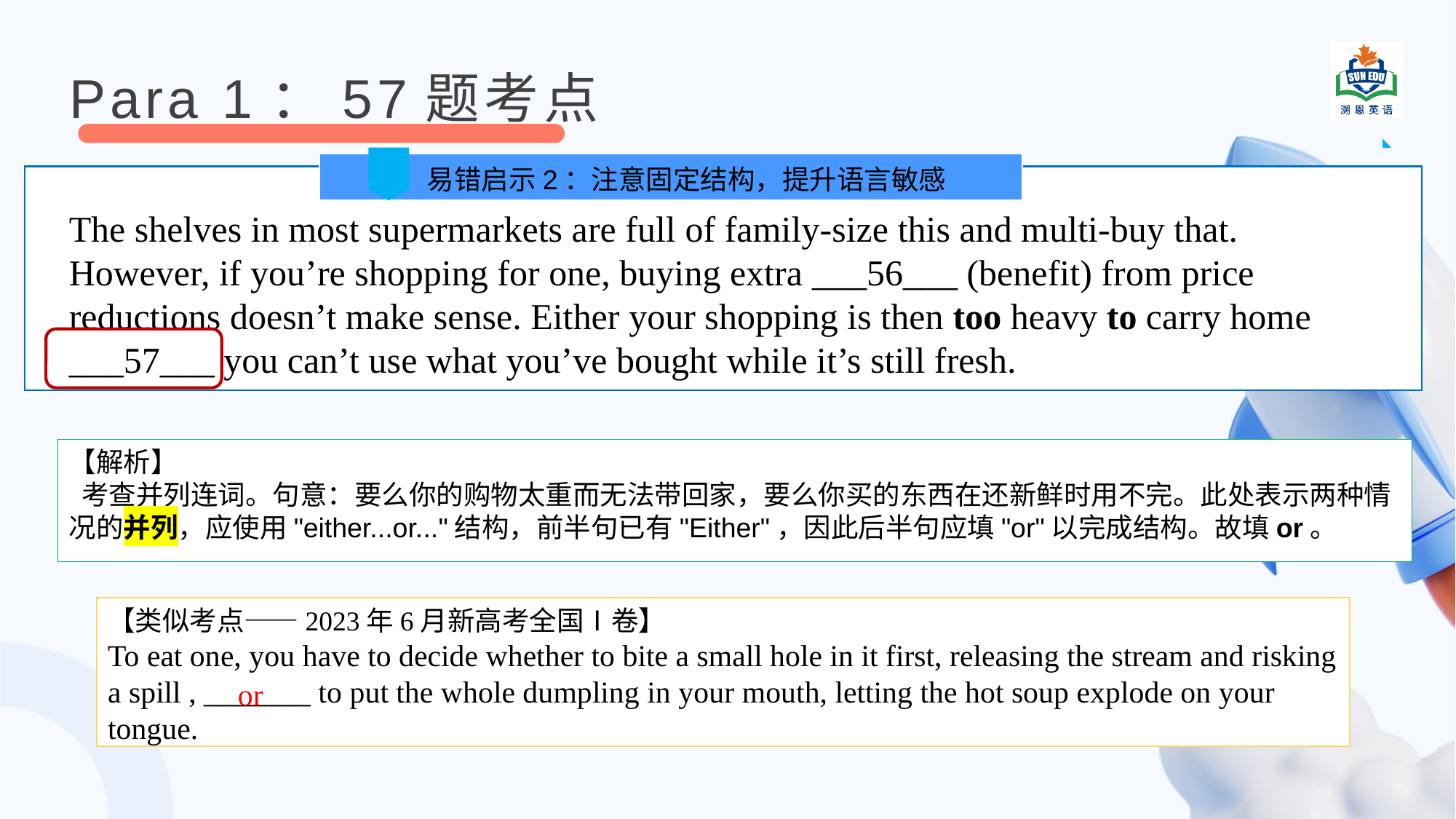

Para 1：57题考点

易错启示2：注意固定结构，提升语言敏感
The shelves in most supermarkets are full of family-size this and multi-buy that. However, if you’re shopping for one, buying extra ___56___ (benefit) from price reductions doesn’t make sense. Either your shopping is then too heavy to carry home ___57___ you can’t use what you’ve bought while it’s still fresh.

【解析】
 考查并列连词。句意：要么你的购物太重而无法带回家，要么你买的东西在还新鲜时用不完。此处表示两种情况的并列，应使用"either...or..."结构，前半句已有"Either"，因此后半句应填"or"以完成结构。故填or。
【类似考点——2023年6月新高考全国Ⅰ卷】
To eat one, you have to decide whether to bite a small hole in it first, releasing the stream and risking a spill , _______ to put the whole dumpling in your mouth, letting the hot soup explode on your tongue.
or